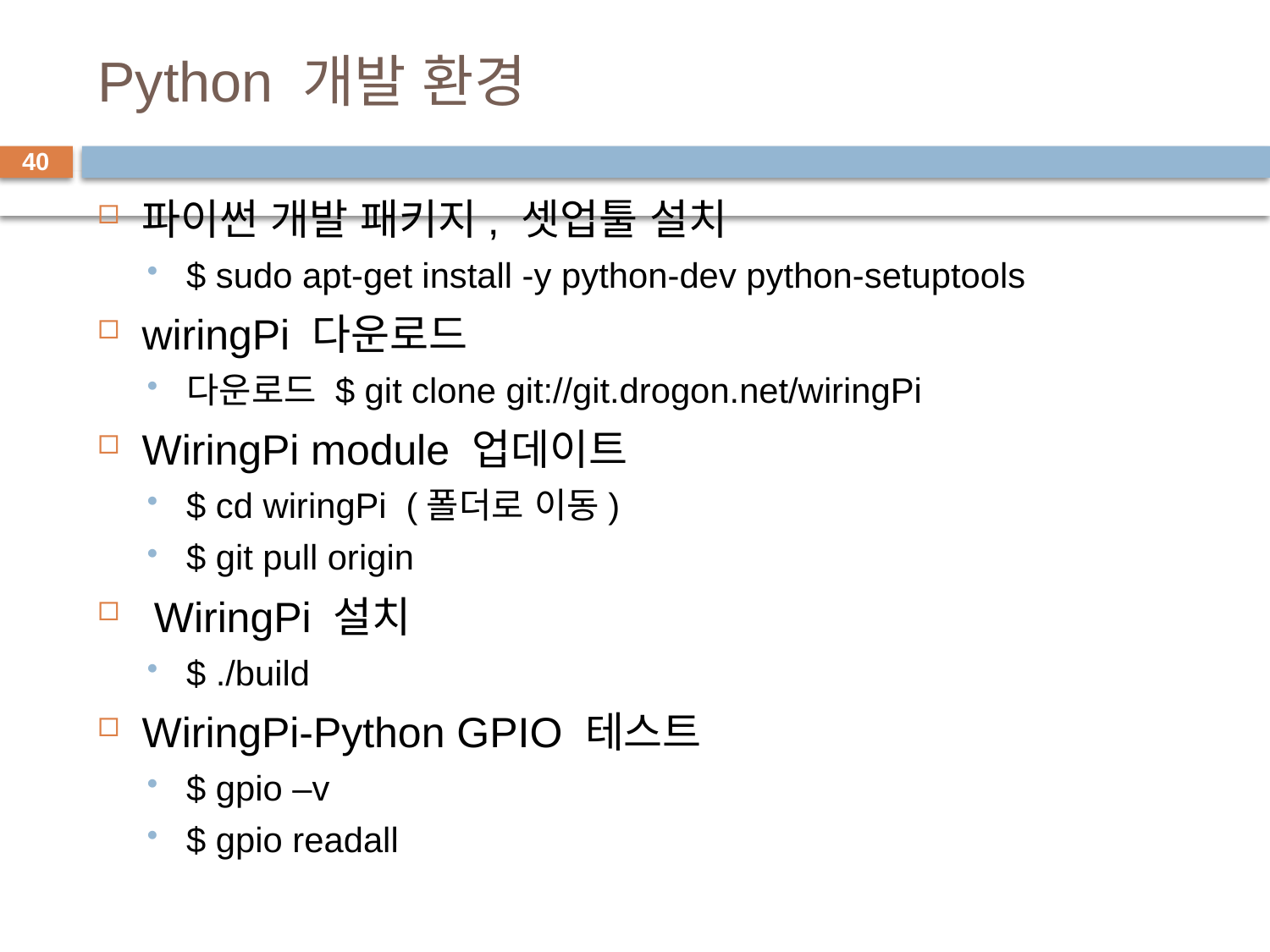

# Python 개발 환경
40
파이썬 개발 패키지, 셋업툴 설치
$ sudo apt-get install -y python-dev python-setuptools
wiringPi 다운로드
다운로드 $ git clone git://git.drogon.net/wiringPi
WiringPi module 업데이트
$ cd wiringPi  (폴더로 이동)
$ git pull origin
 WiringPi 설치
$ ./build
WiringPi-Python GPIO 테스트
$ gpio –v
$ gpio readall